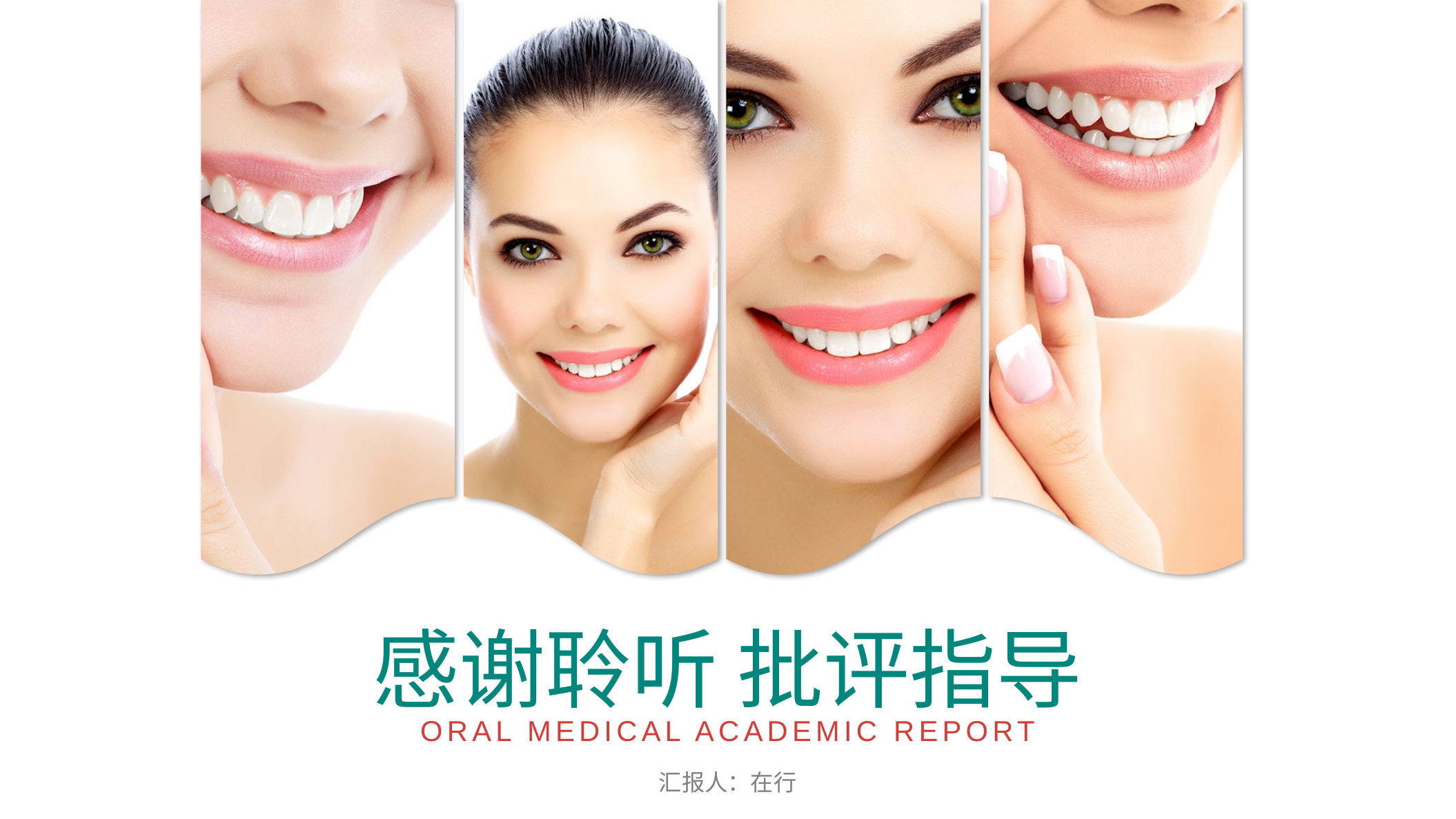

感谢聆听 批评指导
ORAL MEDICAL ACADEMIC REPORT
汇报人：在行